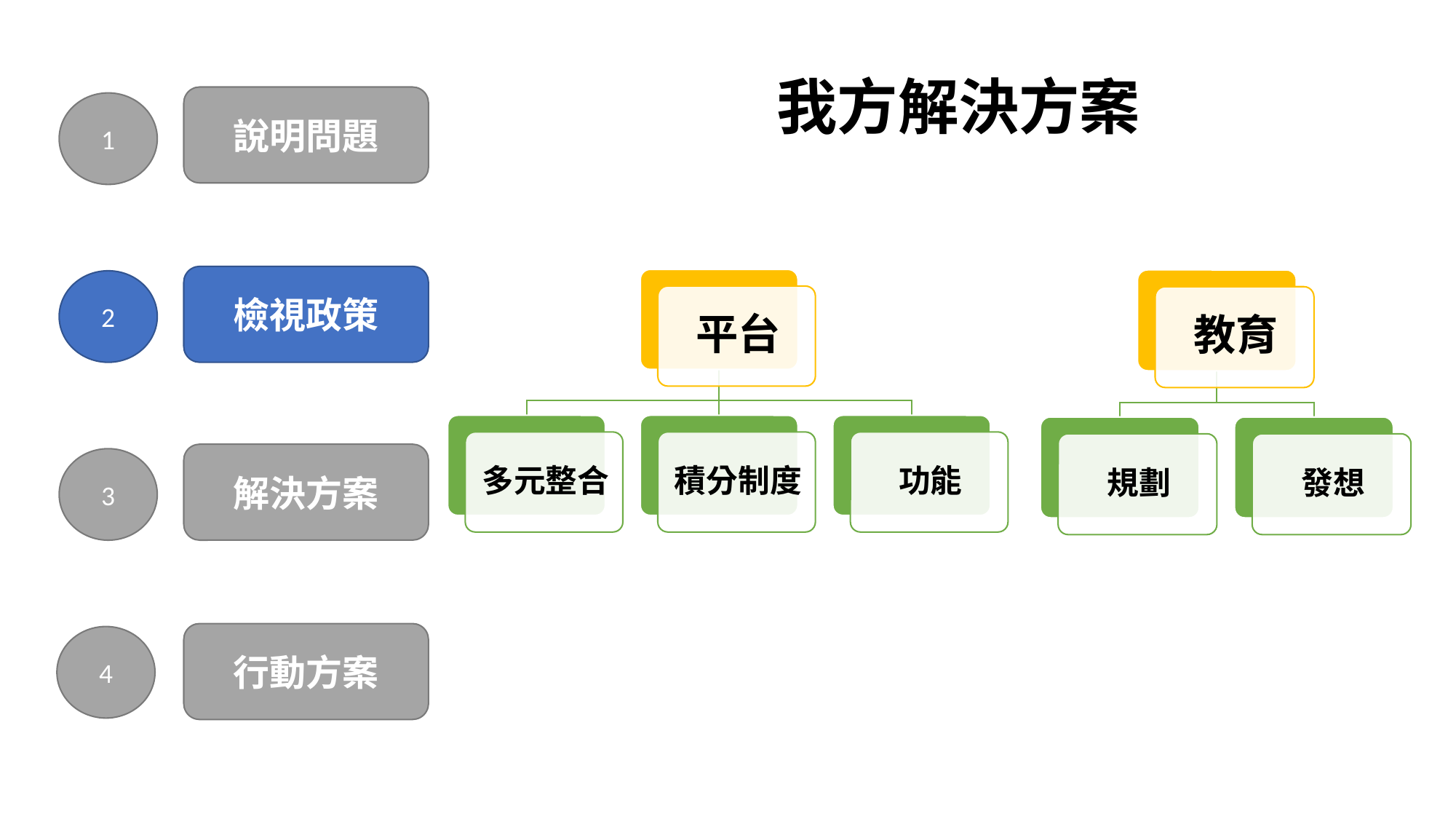

我方解決方案

說明問題

1

檢視政策

2

解決方案

3

行動方案

4
平台
多元整合
積分制度
功能
教育
規劃
發想